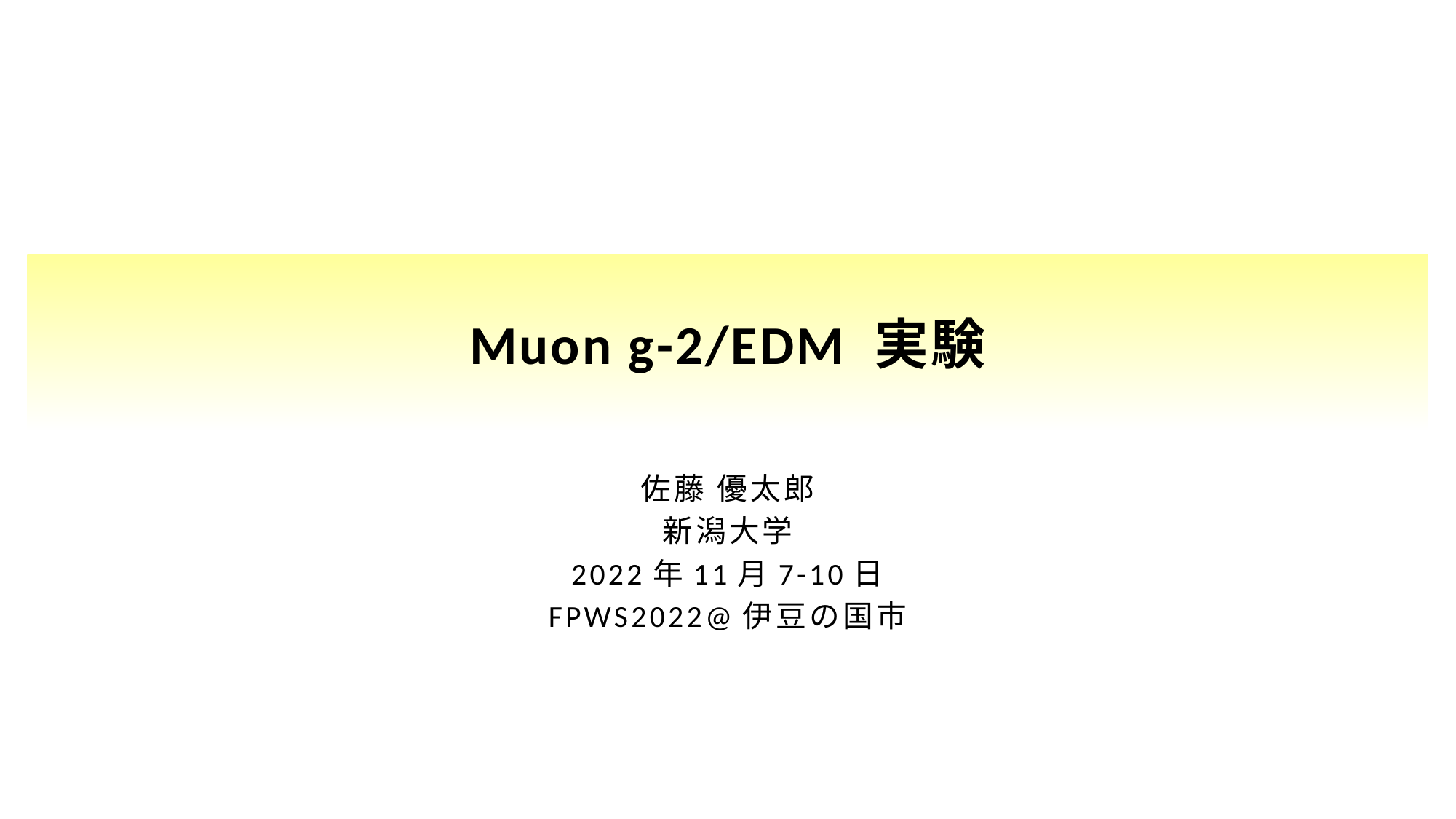

# Muon g-2/EDM 実験
佐藤 優太郎
新潟大学
2022年11月7-10日
FPWS2022@伊豆の国市